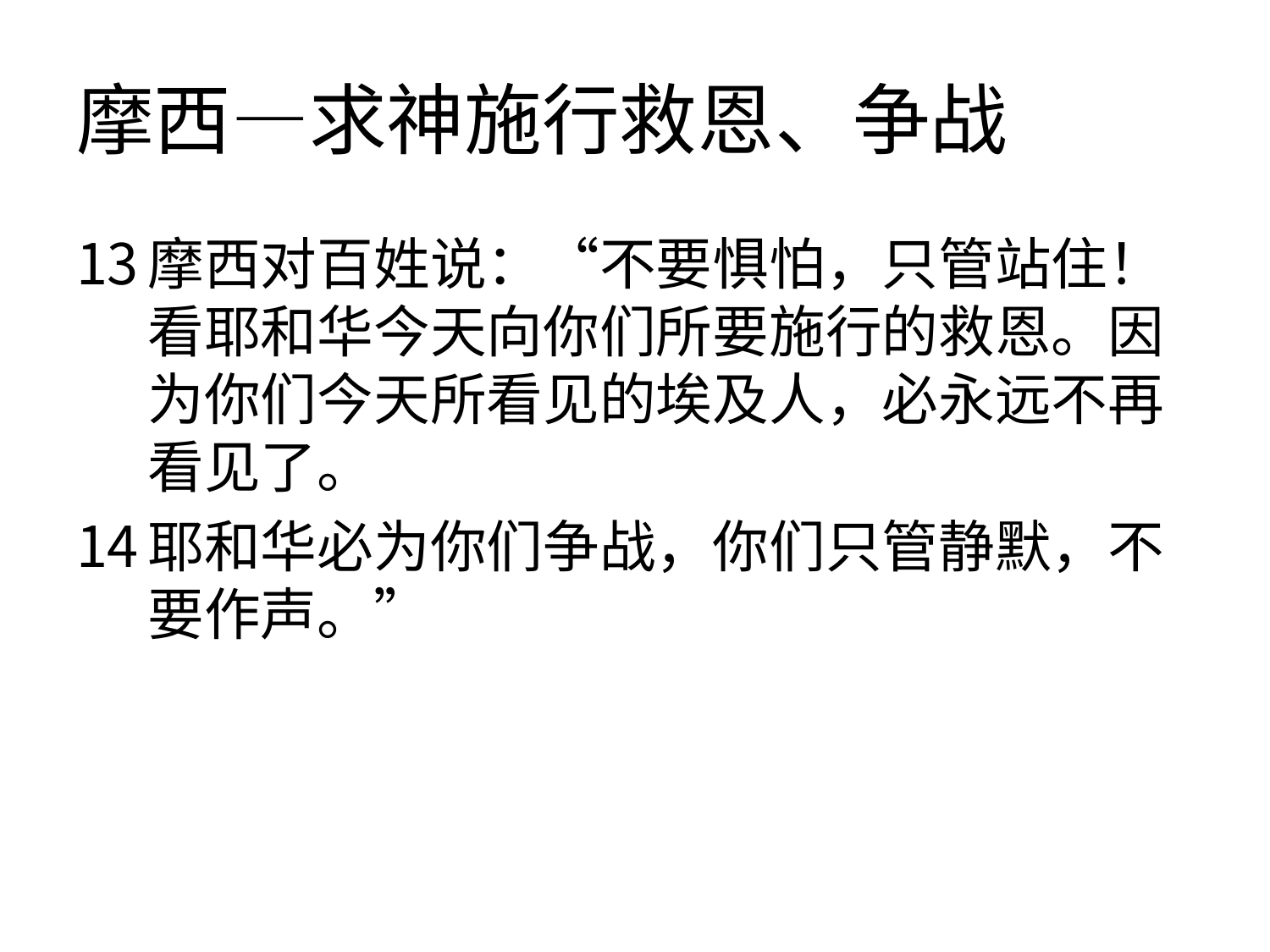

# 摩西—求神施行救恩、争战
摩西对百姓说：“不要惧怕，只管站住！看耶和华今天向你们所要施行的救恩。因为你们今天所看见的埃及人，必永远不再看见了。
耶和华必为你们争战，你们只管静默，不要作声。”